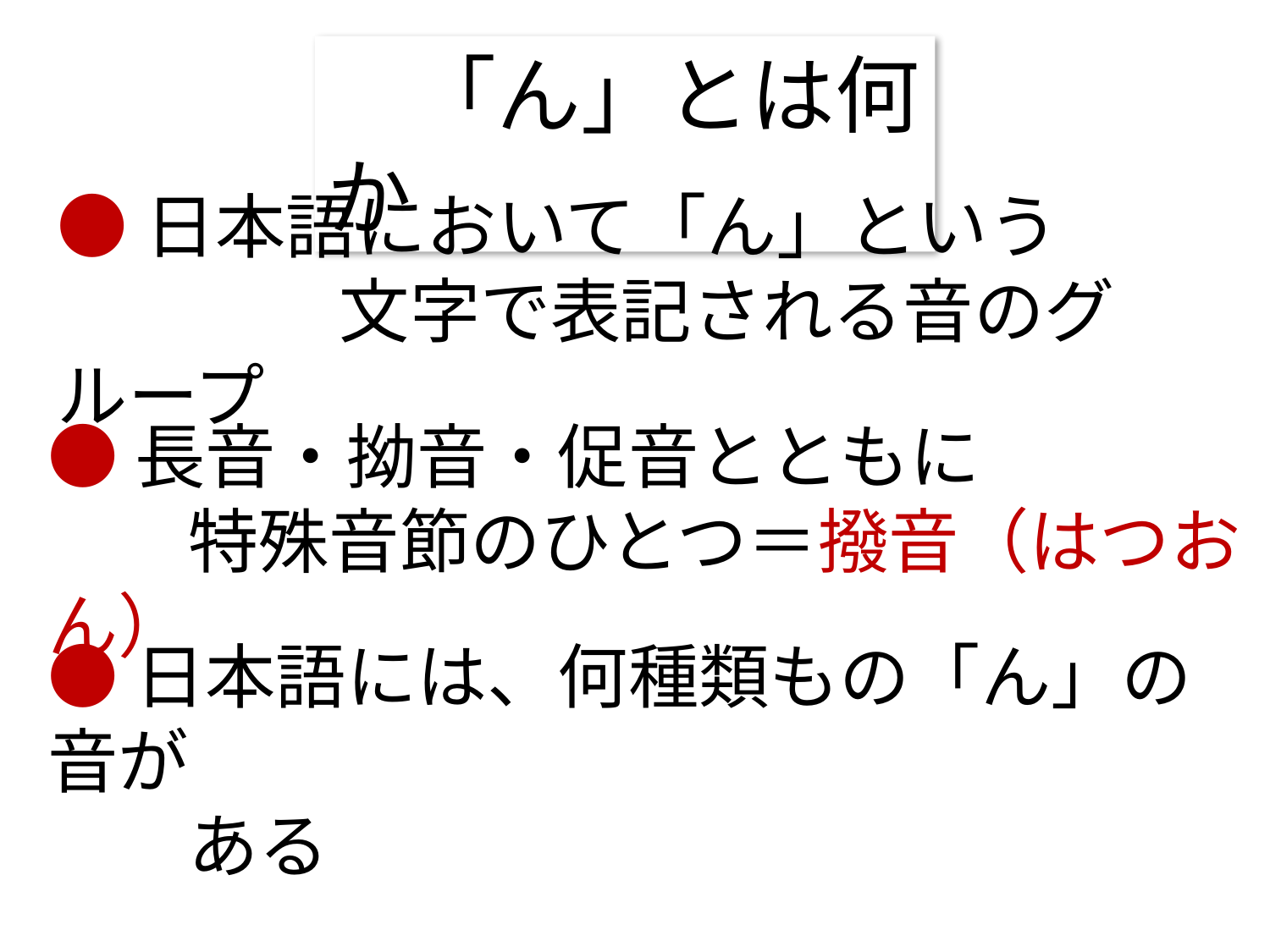

「ん」とは何か
●日本語において「ん」という
　　　　文字で表記される音のグループ
●長音・拗音・促音とともに
　　特殊音節のひとつ＝撥音（はつおん）
●日本語には、何種類もの「ん」の音が
　　ある